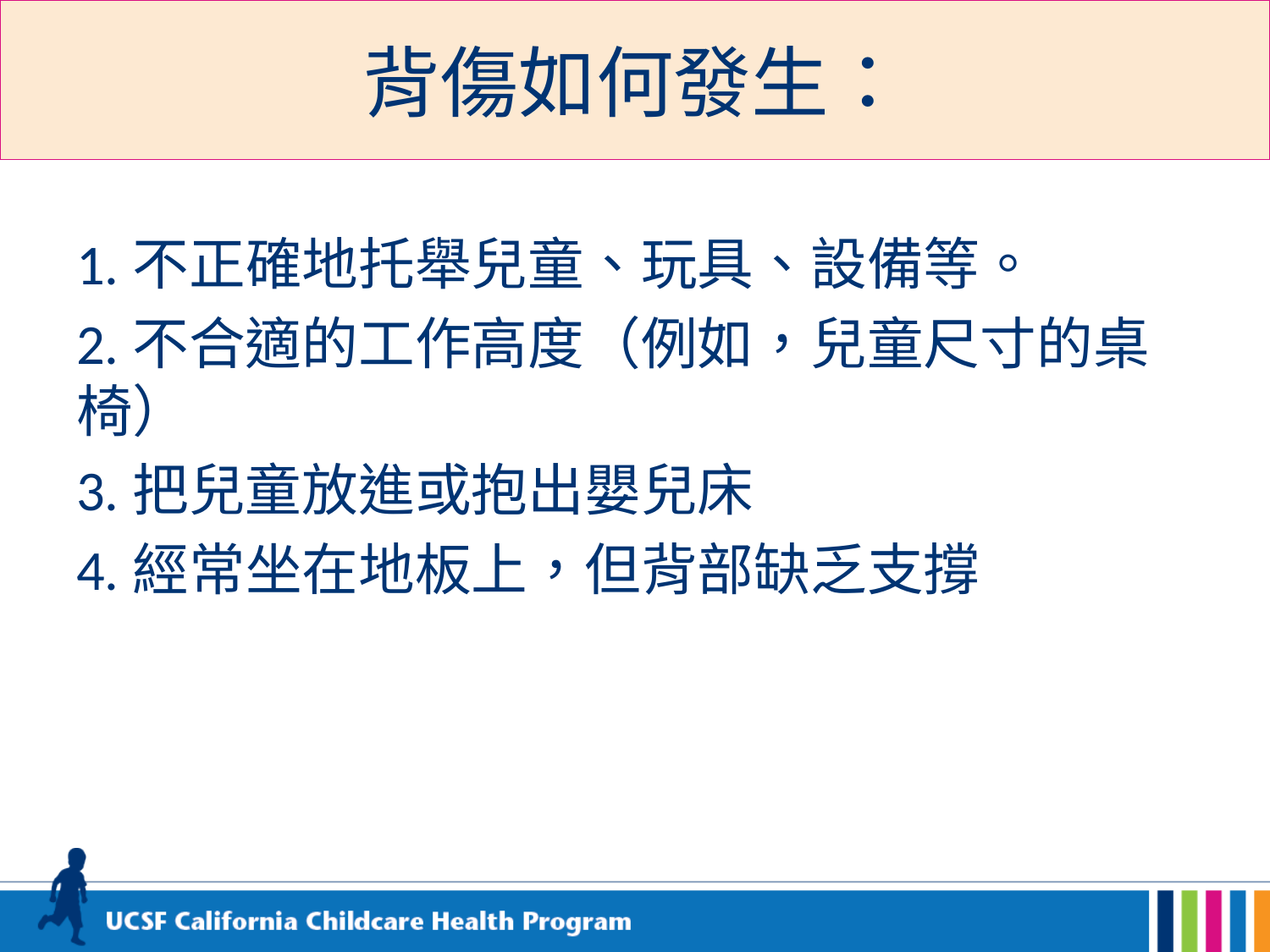

# 背傷如何發生：
1.不正確地托舉兒童、玩具、設備等。
2.不合適的工作高度（例如，兒童尺寸的桌椅）
3.把兒童放進或抱出嬰兒床
4.經常坐在地板上，但背部缺乏支撐